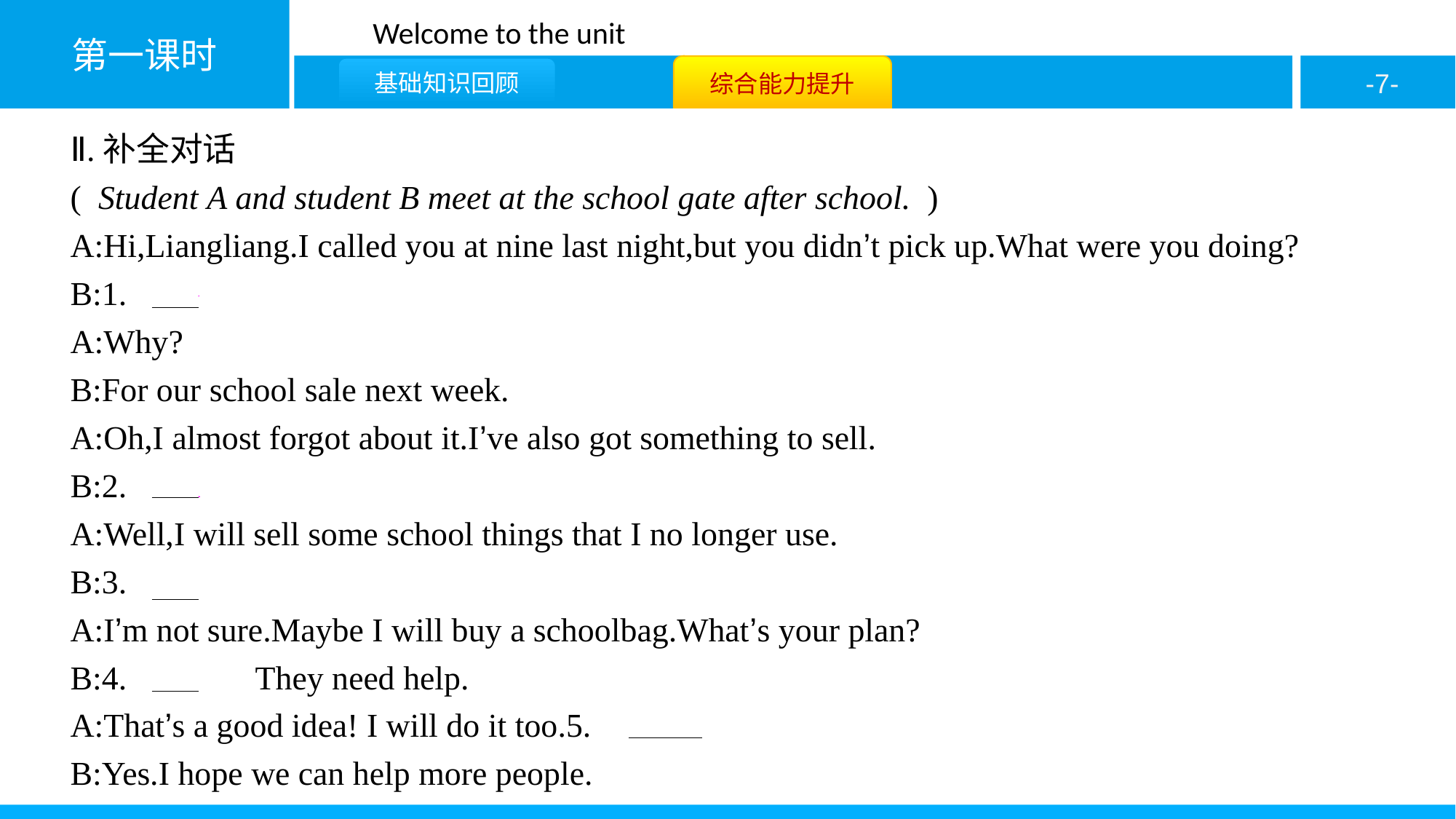

Ⅱ.补全对话
(  Student A and student B meet at the school gate after school.  )
A:Hi,Liangliang.I called you at nine last night,but you didn’t pick up.What were you doing?
B:1.　G
A:Why?
B:For our school sale next week.
A:Oh,I almost forgot about it.I’ve also got something to sell.
B:2.　A
A:Well,I will sell some school things that I no longer use.
B:3.　E
A:I’m not sure.Maybe I will buy a schoolbag.What’s your plan?
B:4.　C　 They need help.
A:That’s a good idea! I will do it too.5.　D
B:Yes.I hope we can help more people.